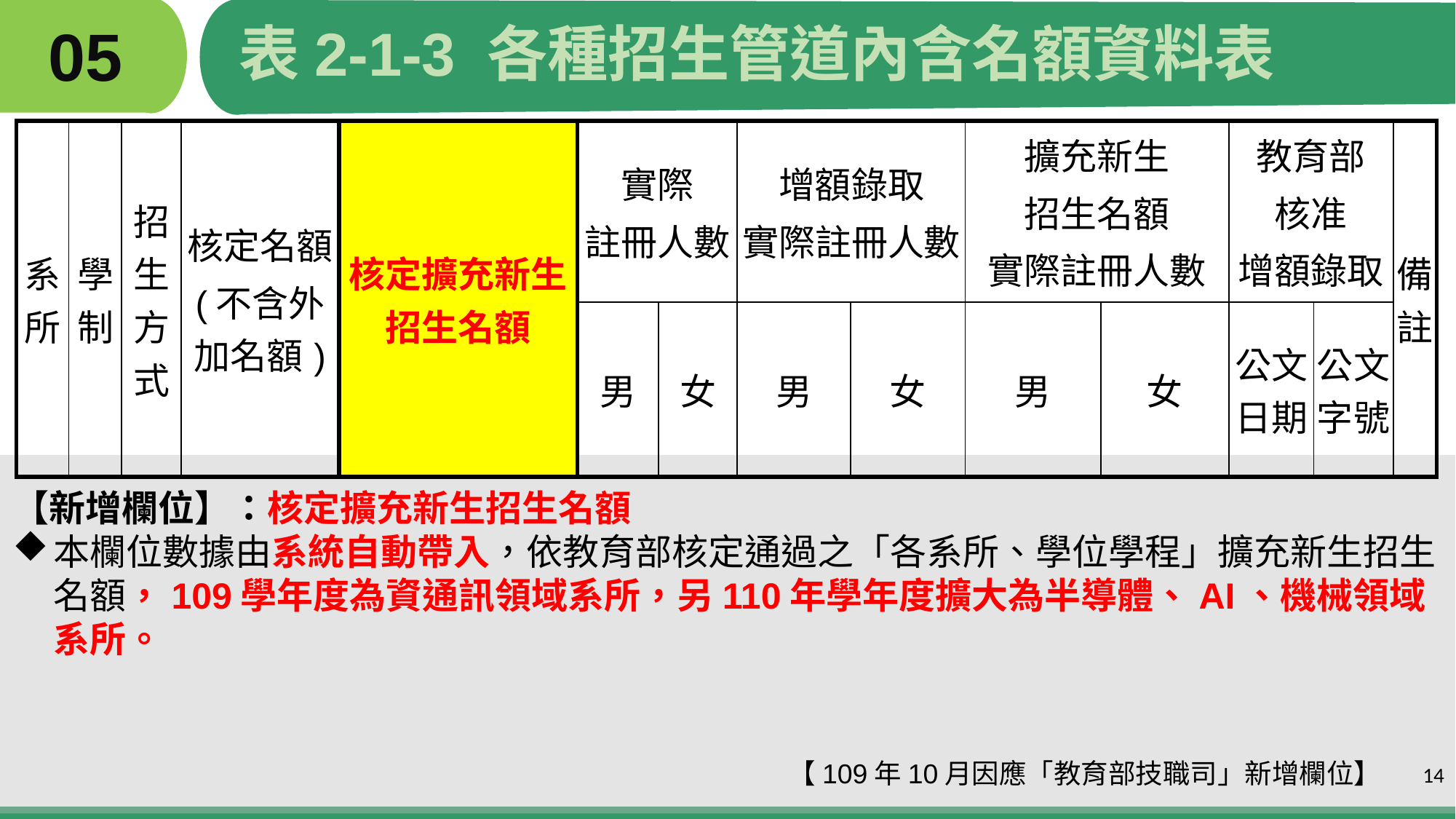

# 05
表2-1-3 各種招生管道內含名額資料表
| 系所 | 學制 | 招生方式 | 核定名額 (不含外加名額) | 核定擴充新生招生名額 | 實際 註冊人數 |  | 增額錄取 實際註冊人數 |  | 擴充新生 招生名額 實際註冊人數 |  | 教育部 核准 增額錄取 |  | 備註 |
| --- | --- | --- | --- | --- | --- | --- | --- | --- | --- | --- | --- | --- | --- |
|  |  |  |  |  | 男 | 女 | 男 | 女 | 男 | 女 | 公文日期 | 公文字號 |  |
【新增欄位】：核定擴充新生招生名額
本欄位數據由系統自動帶入，依教育部核定通過之「各系所、學位學程」擴充新生招生名額，109學年度為資通訊領域系所，另110年學年度擴大為半導體、AI、機械領域系所。

                                                                                      【109年10月因應「教育部技職司」新增欄位】

14